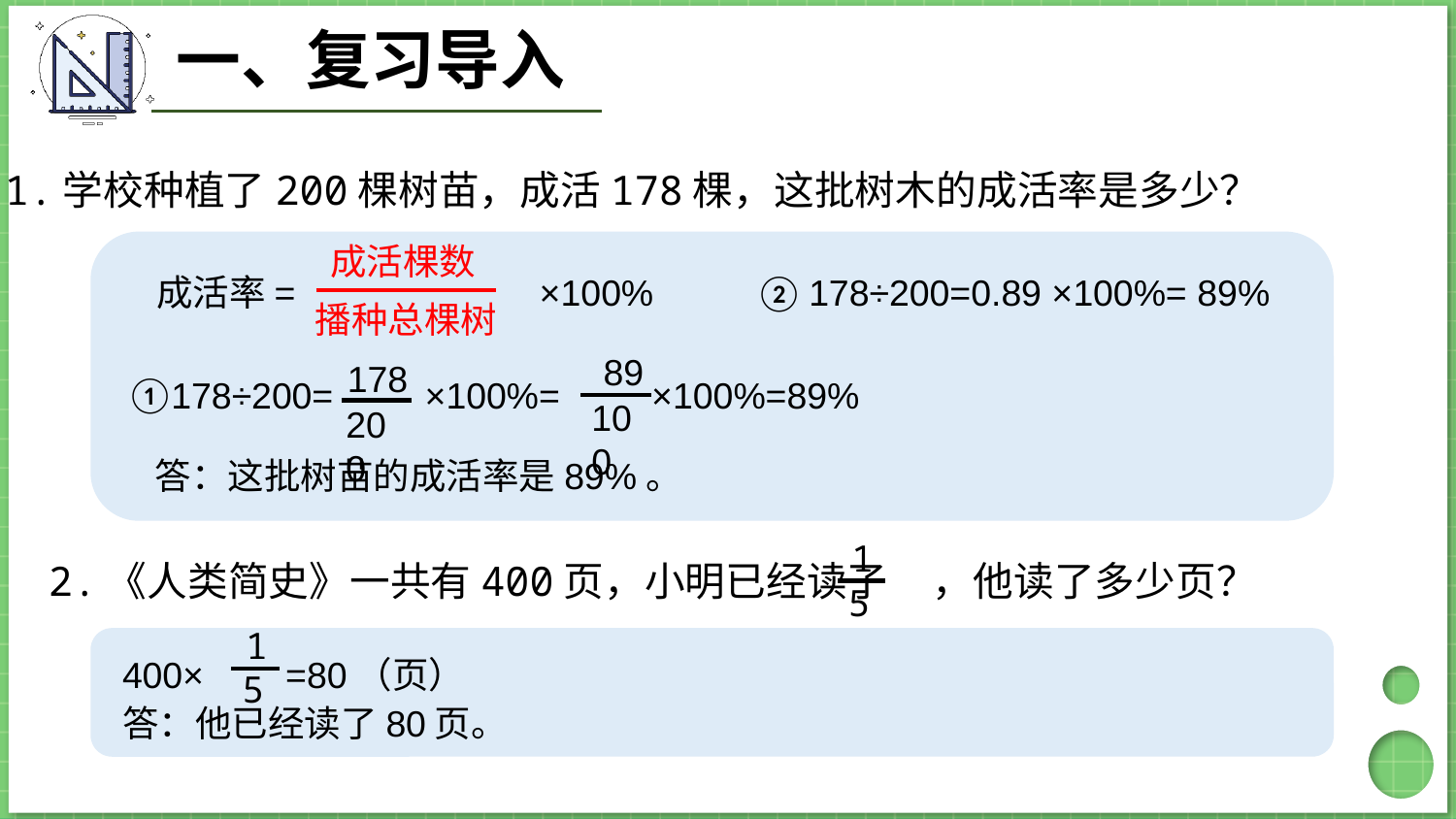

一、复习导入
1.学校种植了200棵树苗，成活178棵，这批树木的成活率是多少？

成活棵数
播种总棵树
成活率=                        ×100%
89
100
178
200
178÷200=         ×100%=         ×100%=89%
答：这批树苗的成活率是89%。
②
178÷200=0.89 ×100%= 89%
①
1
5
2.《人类简史》一共有400页，小明已经读了     ，他读了多少页？
1
5

400×        =80（页）
答：他已经读了80页。